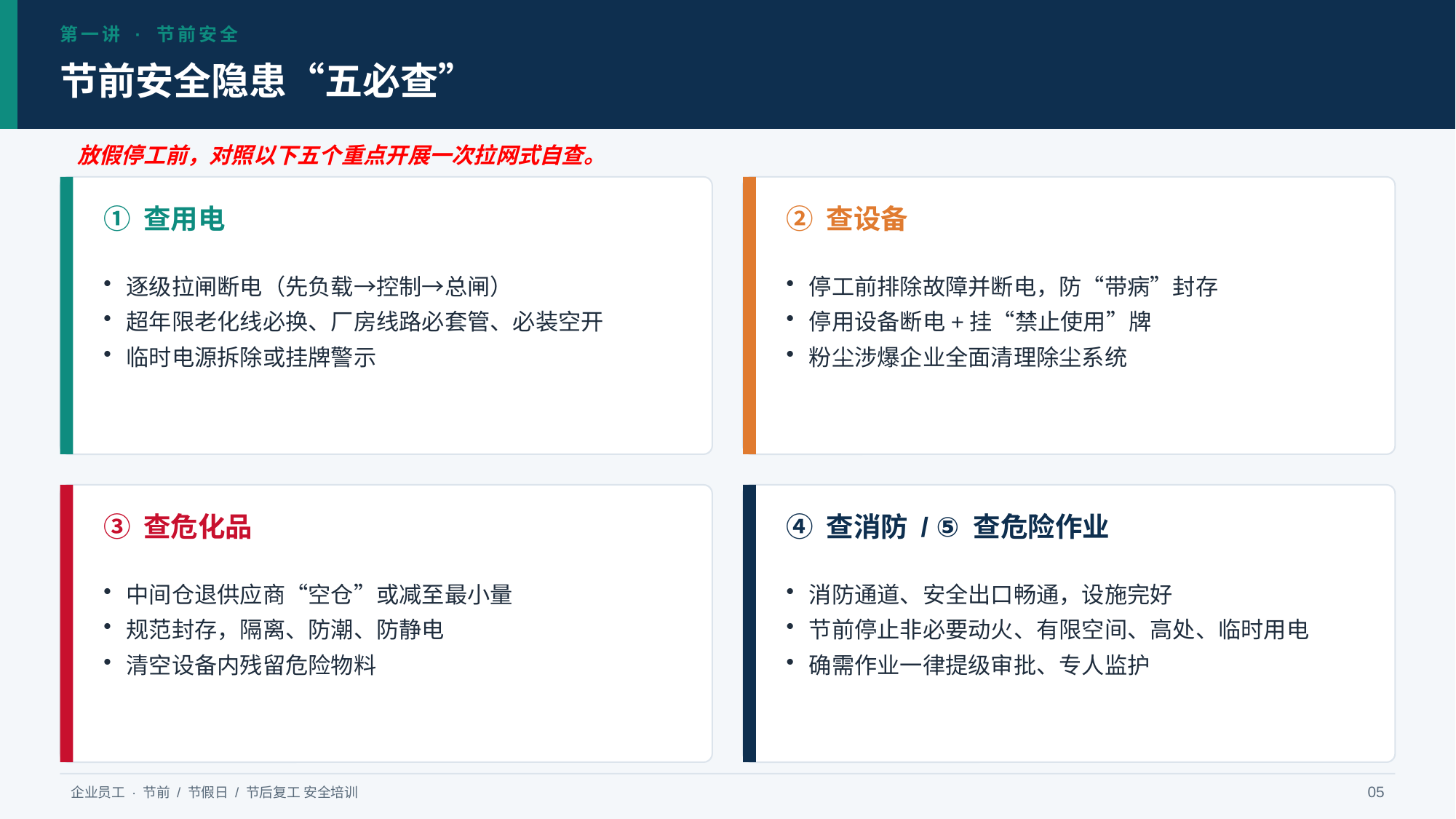

第一讲 · 节前安全
节前安全隐患“五必查”
放假停工前，对照以下五个重点开展一次拉网式自查。

① 查用电
② 查设备
逐级拉闸断电（先负载→控制→总闸）
超年限老化线必换、厂房线路必套管、必装空开
临时电源拆除或挂牌警示
停工前排除故障并断电，防“带病”封存
停用设备断电+挂“禁止使用”牌
粉尘涉爆企业全面清理除尘系统

③ 查危化品
④ 查消防 / ⑤ 查危险作业
中间仓退供应商“空仓”或减至最小量
规范封存，隔离、防潮、防静电
清空设备内残留危险物料
消防通道、安全出口畅通，设施完好
节前停止非必要动火、有限空间、高处、临时用电
确需作业一律提级审批、专人监护

企业员工 · 节前 / 节假日 / 节后复工 安全培训
05